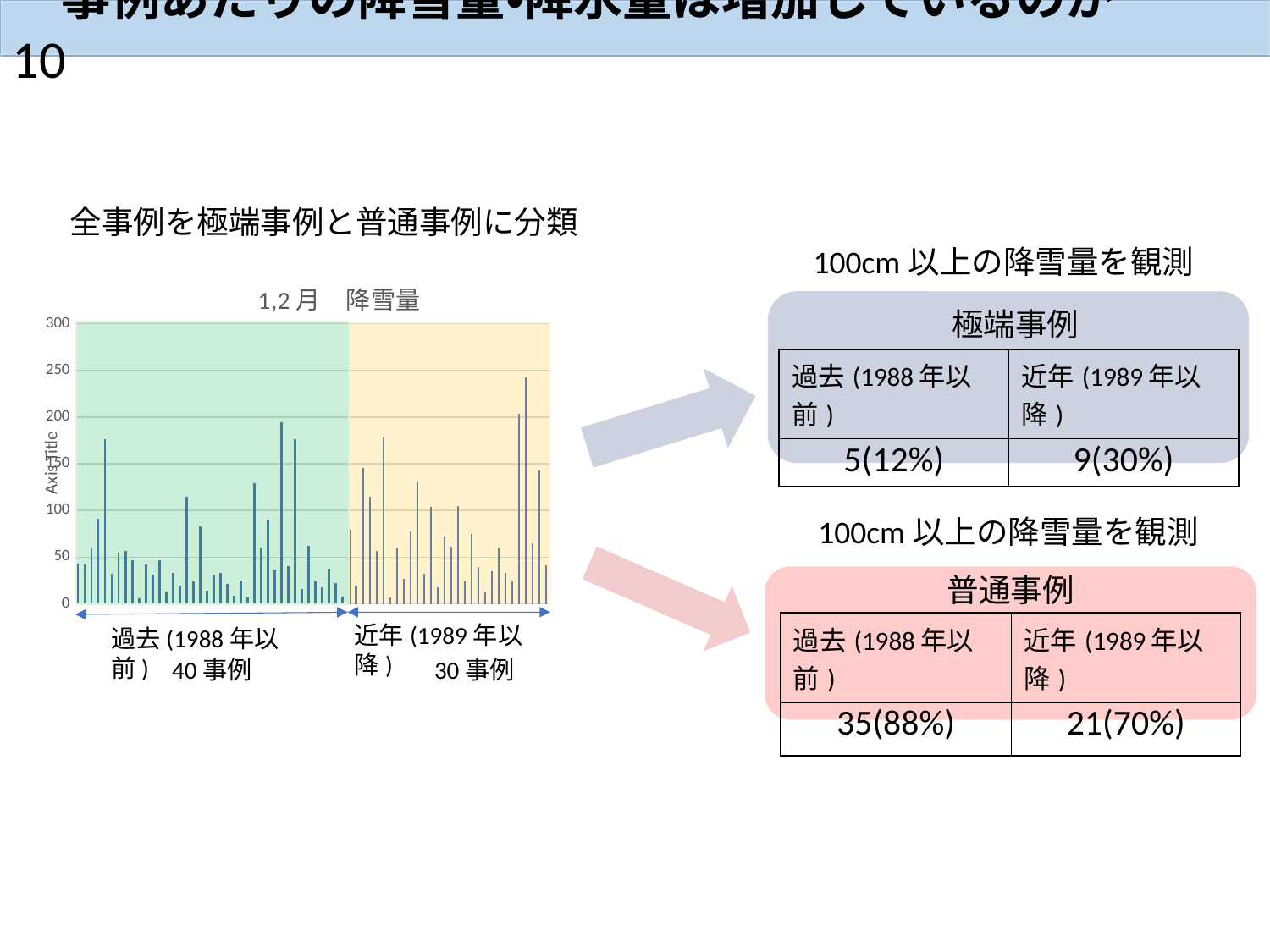

一事例あたりの降雪量・降水量は増加しているのか    10
全事例を極端事例と普通事例に分類
100cm以上の降雪量を観測

### Chart: 1,2月　降雪量

| Category |  |
|---|---|
| 1964 | 43.0 |
| 1965 | 42.0 |
| 1967 | 59.0 |
| 1967 | 91.0 |
| 1968 | 176.0 |
| 1969 | 32.0 |
| 1969 | 55.0 |
| 1970 | 57.0 |
| 1971 | 47.0 |
| 1971 | 6.0 |
| 1972 | 42.0 |
| 1972 | 31.0 |
| 1974 | 47.0 |
| 1974 | 13.0 |
| 1974 | 33.0 |
| 1974 | 19.0 |
| 1975 | 115.0 |
| 1977 | 24.0 |
| 1978 | 83.0 |
| 1978 | 14.0 |
| 1979 | 30.0 |
| 1980 | 33.0 |
| 1981 | 21.0 |
| 1982 | 9.0 |
| 1983 | 25.0 |
| 1983 | 7.0 |
| 1984 | 129.0 |
| 1984 | 60.0 |
| 1984 | 90.0 |
| 1984 | 37.0 |
| 1984 | 194.0 |
| 1984 | 40.0 |
| 1986 | 176.0 |
| 1986 | 16.0 |
| 1987 | 62.0 |
| 1987 | 24.0 |
| 1987 | 18.0 |
| 1987 | 38.0 |
| 1988 | 22.0 |
| 1988 | 8.0 |
| 1990 | 79.0 |
| 1990 | 19.0 |
| 1990 | 145.0 |
| 1992 | 115.0 |
| 1994 | 57.0 |
| 1994 | 178.0 |
| 1995 | 7.0 |
| 1996 | 59.0 |
| 1996 | 27.0 |
| 1996 | 77.0 |
| 1998 | 131.0 |
| 1998 | 32.0 |
| 1998 | 104.0 |
| 1998 | 18.0 |
| 2001 | 72.0 |
| 2001 | 61.0 |
| 2001 | 105.0 |
| 2005 | 24.0 |
| 2006 | 75.0 |
| 2008 | 39.0 |
| 2010 | 12.0 |
| 2011 | 35.0 |
| 2012 | 60.0 |
| 2013 | 33.0 |
| 2014 | 24.0 |
| 2014 | 203.0 |
| 2014 | 242.0 |
| 2016 | 65.0 |
| 2018 | 143.0 |
| 2018 | 41.0 |

    　　       40事例　   　    　    30事例
近年(1989年以降)
過去(1988年以前)

極端事例

| 過去(1988年以前) | 近年(1989年以降) |
| --- | --- |
| 5(12%) | 9(30%) |
100cm以上の降雪量を観測

普通事例

| 過去(1988年以前) | 近年(1989年以降) |
| --- | --- |
| 35(88%) | 21(70%) |